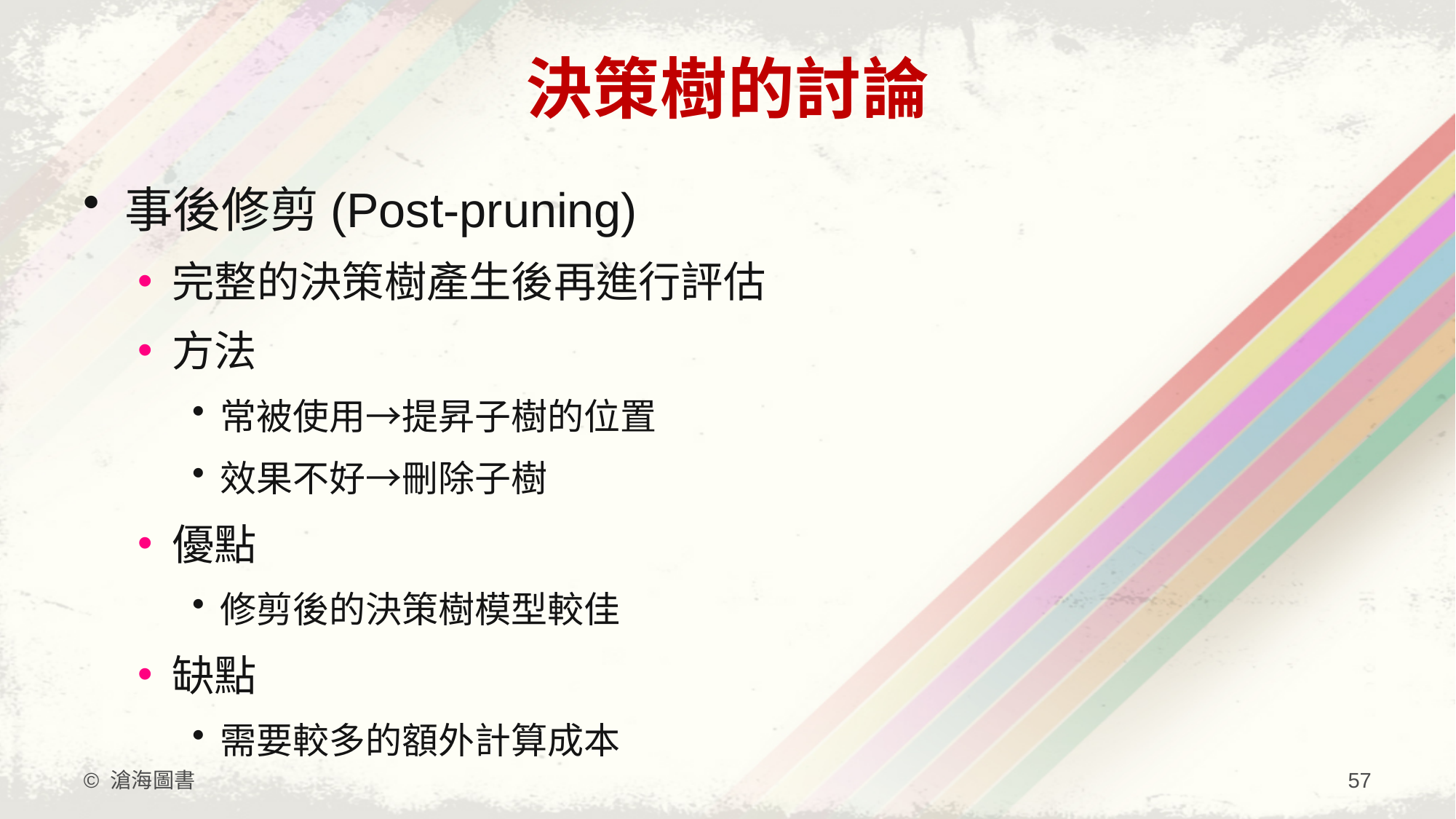

# 決策樹的討論
事後修剪(Post-pruning)
完整的決策樹產生後再進行評估
方法
常被使用→提昇子樹的位置
效果不好→刪除子樹
優點
修剪後的決策樹模型較佳
缺點
需要較多的額外計算成本

© 滄海圖書

57